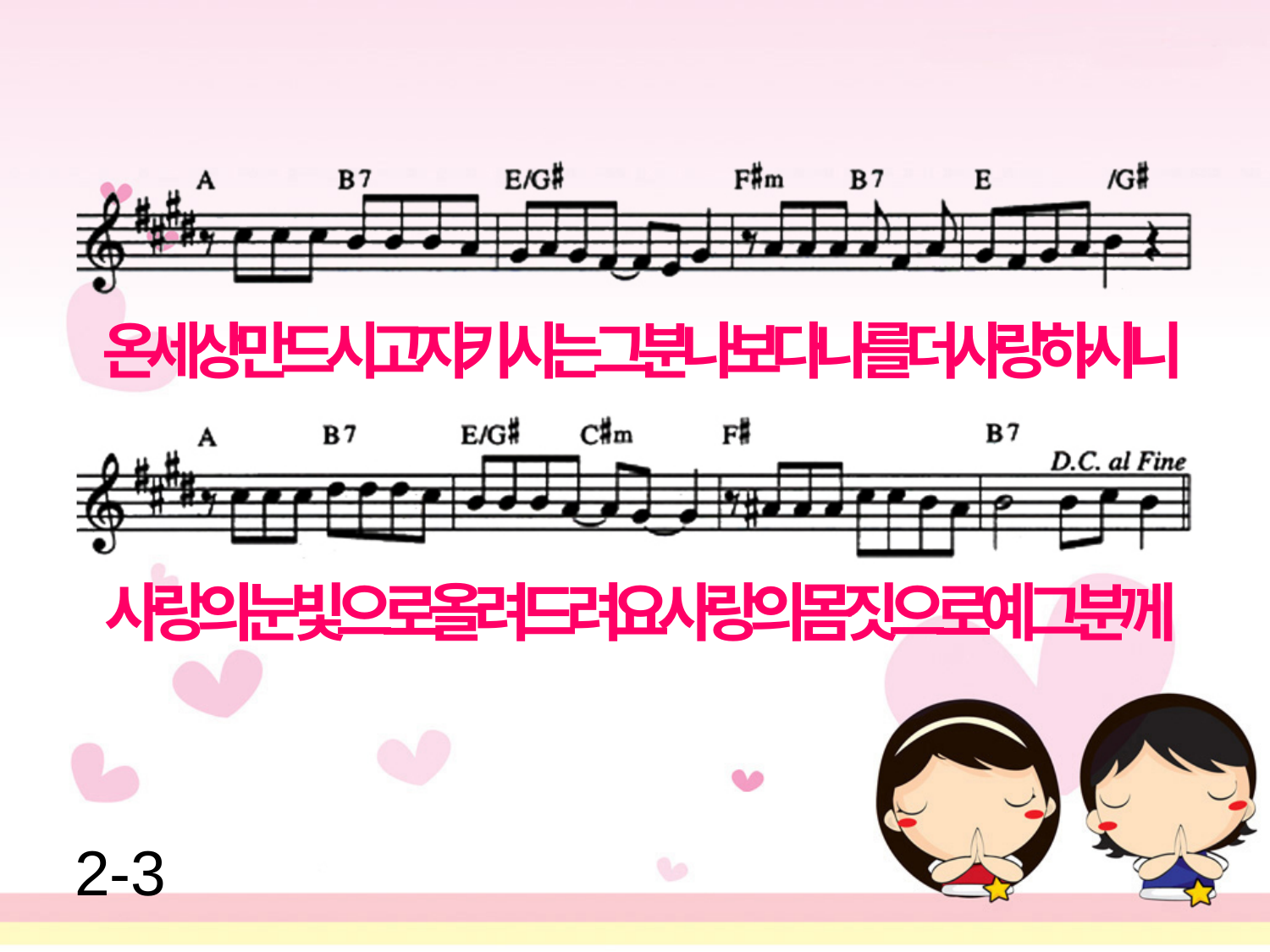

온세상만드시고지키시는그분나보다나를더사랑하시니
사랑의눈빛으로올려드려요사랑의몸짓으로예그분께
2-3